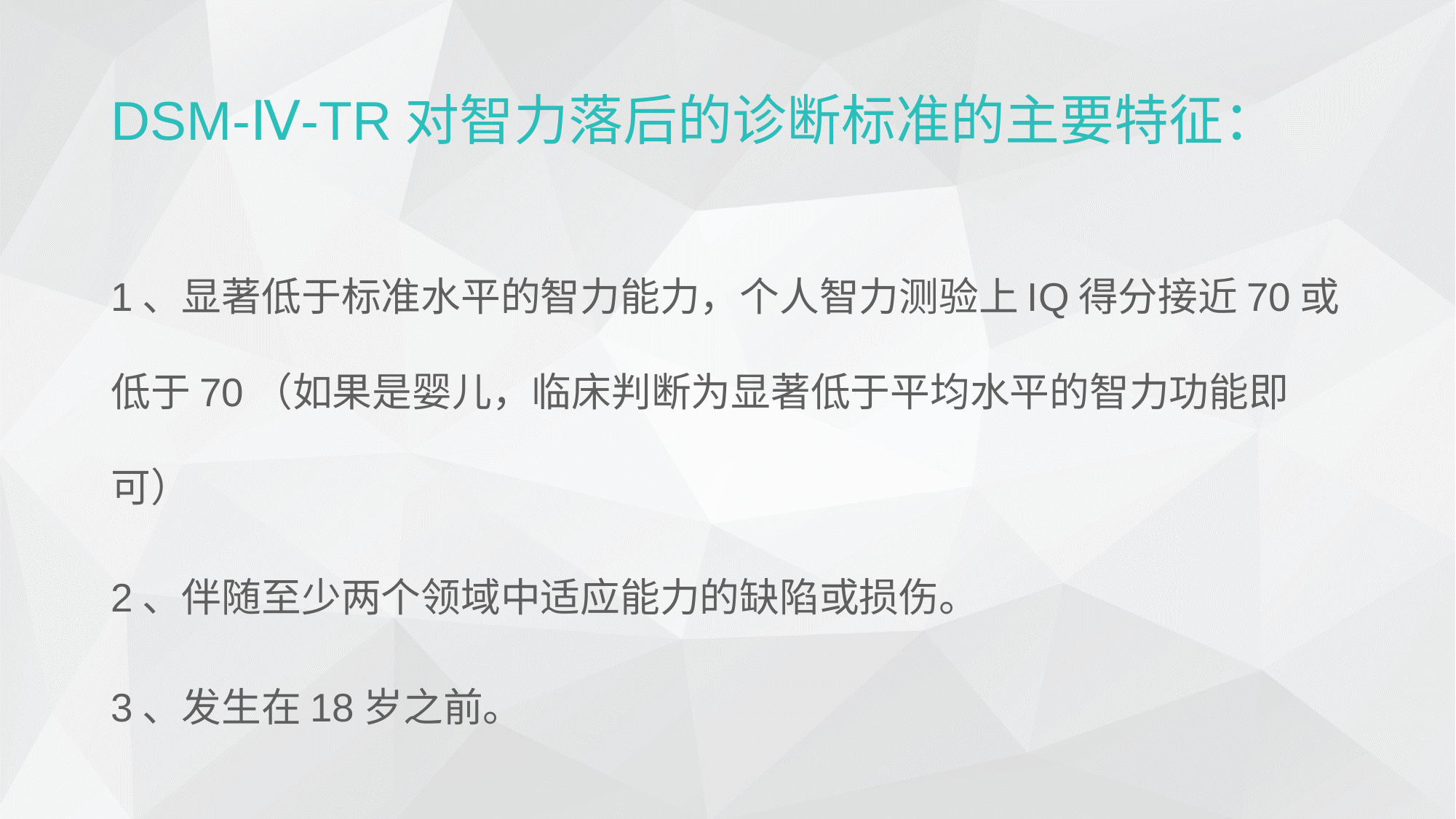

DSM-Ⅳ-TR对智力落后的诊断标准的主要特征：
1、显著低于标准水平的智力能力，个人智力测验上IQ得分接近70或低于70（如果是婴儿，临床判断为显著低于平均水平的智力功能即可）
2、伴随至少两个领域中适应能力的缺陷或损伤。
3、发生在18岁之前。